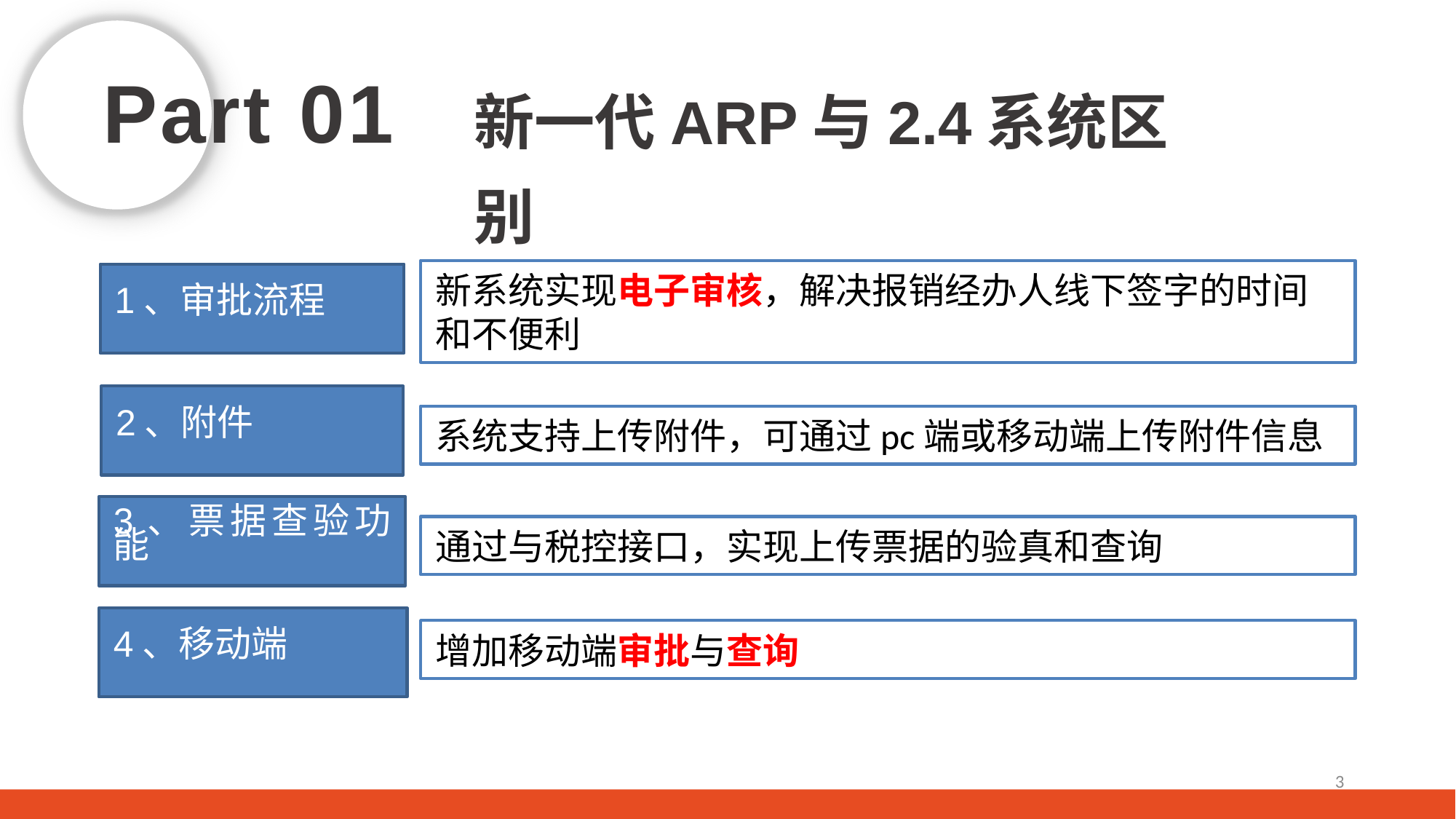

新一代ARP与2.4系统区别
                   —— 相比2.4系统新增功能
Part 01
新系统实现电子审核，解决报销经办人线下签字的时间和不便利
1、审批流程
2、附件
系统支持上传附件，可通过pc端或移动端上传附件信息
3、票据查验功能
通过与税控接口，实现上传票据的验真和查询
4、移动端
增加移动端审批与查询
3